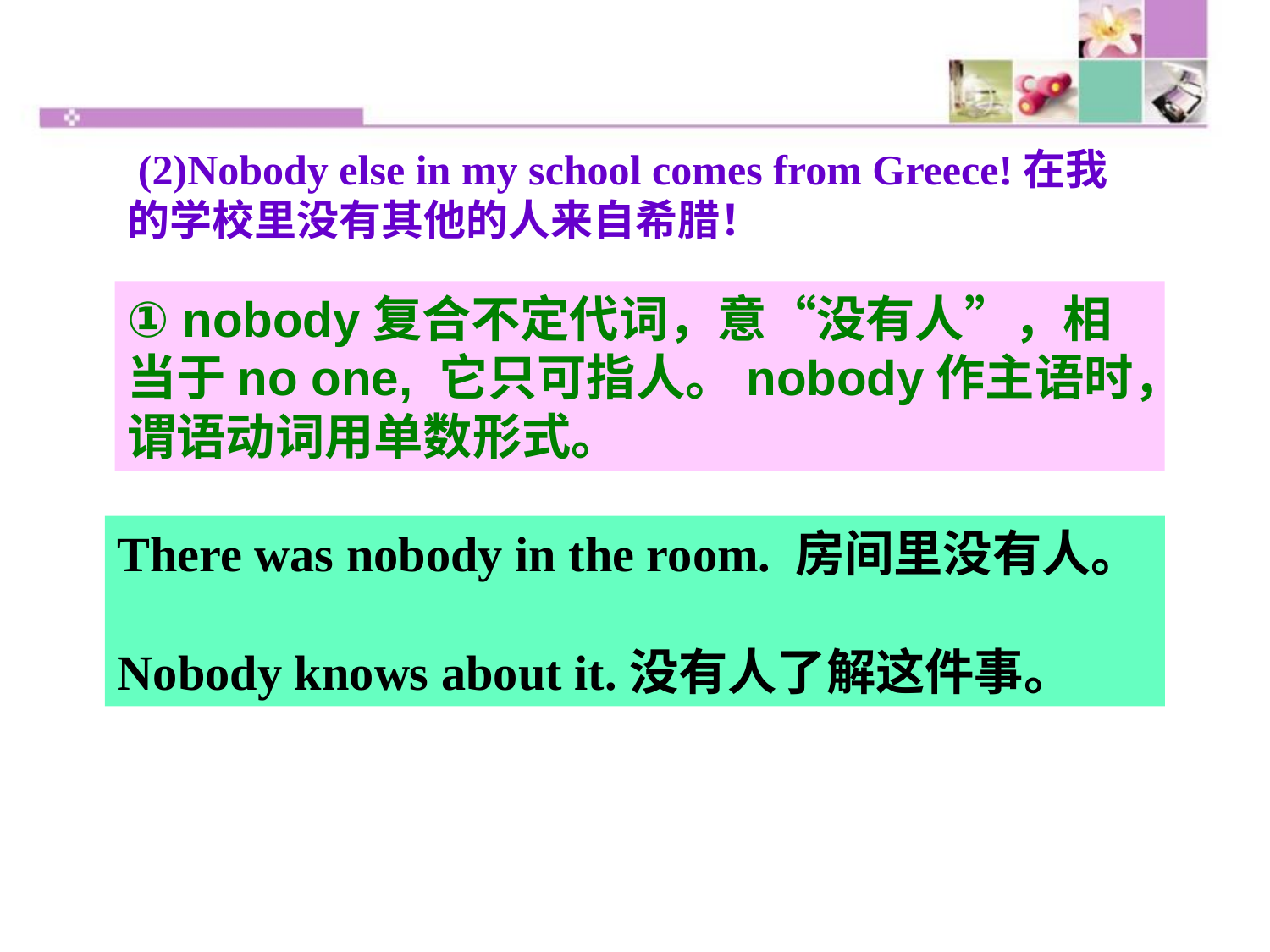

(2)Nobody else in my school comes from Greece!在我的学校里没有其他的人来自希腊！
① nobody复合不定代词，意“没有人”，相当于no one, 它只可指人。nobody作主语时，谓语动词用单数形式。
There was nobody in the room. 房间里没有人。

Nobody knows about it.没有人了解这件事。